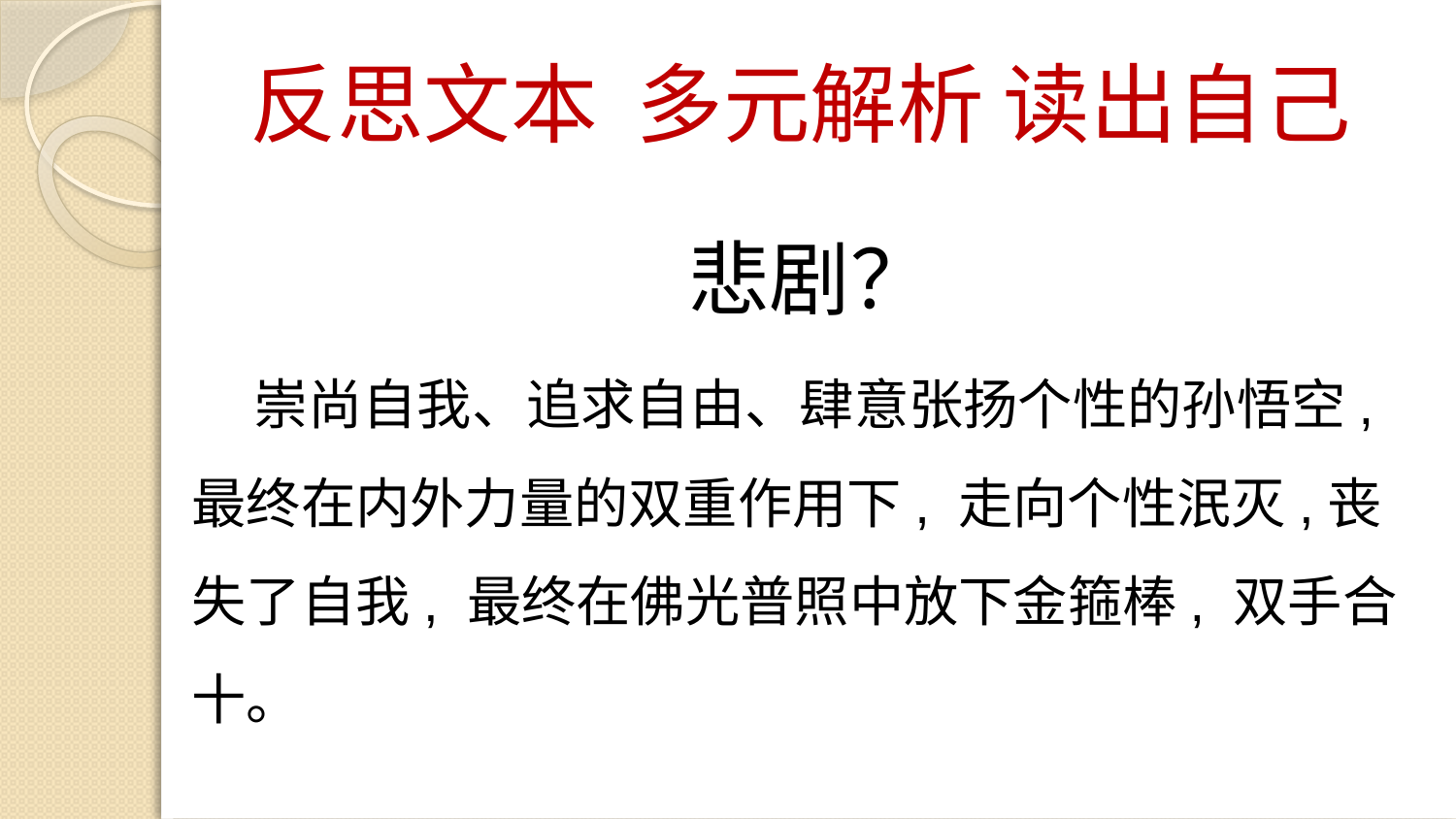

# 反思文本  多元解析 读出自己
悲剧？
    崇尚自我、追求自由、肆意张扬个性的孙悟空, 最终在内外力量的双重作用下, 走向个性泯灭,丧失了自我, 最终在佛光普照中放下金箍棒, 双手合十。